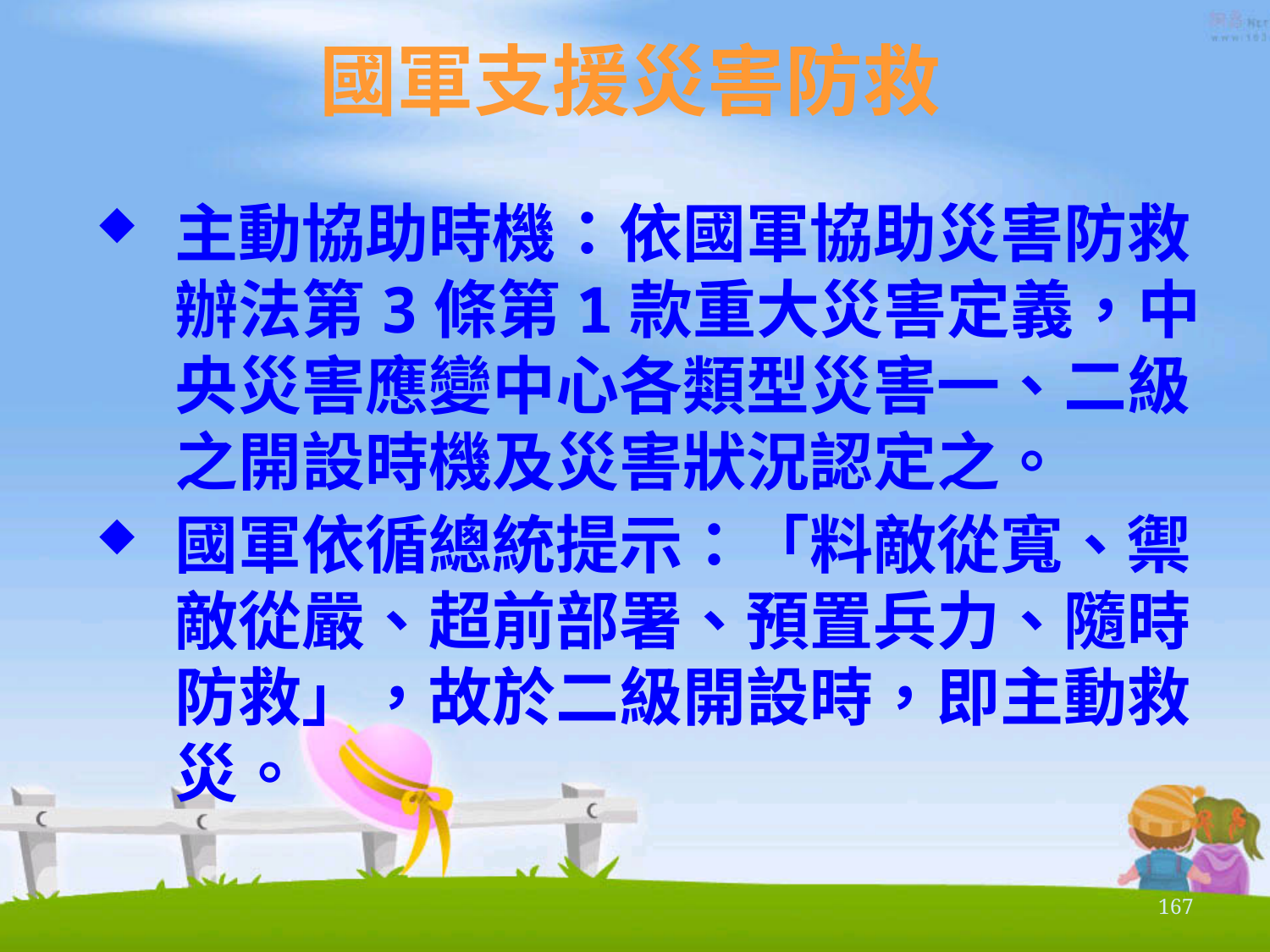

# 國軍支援災害防救
主動協助時機：依國軍協助災害防救辦法第3條第1款重大災害定義，中央災害應變中心各類型災害一、二級之開設時機及災害狀況認定之。
國軍依循總統提示：「料敵從寬、禦敵從嚴、超前部署、預置兵力、隨時防救」，故於二級開設時，即主動救災。
167